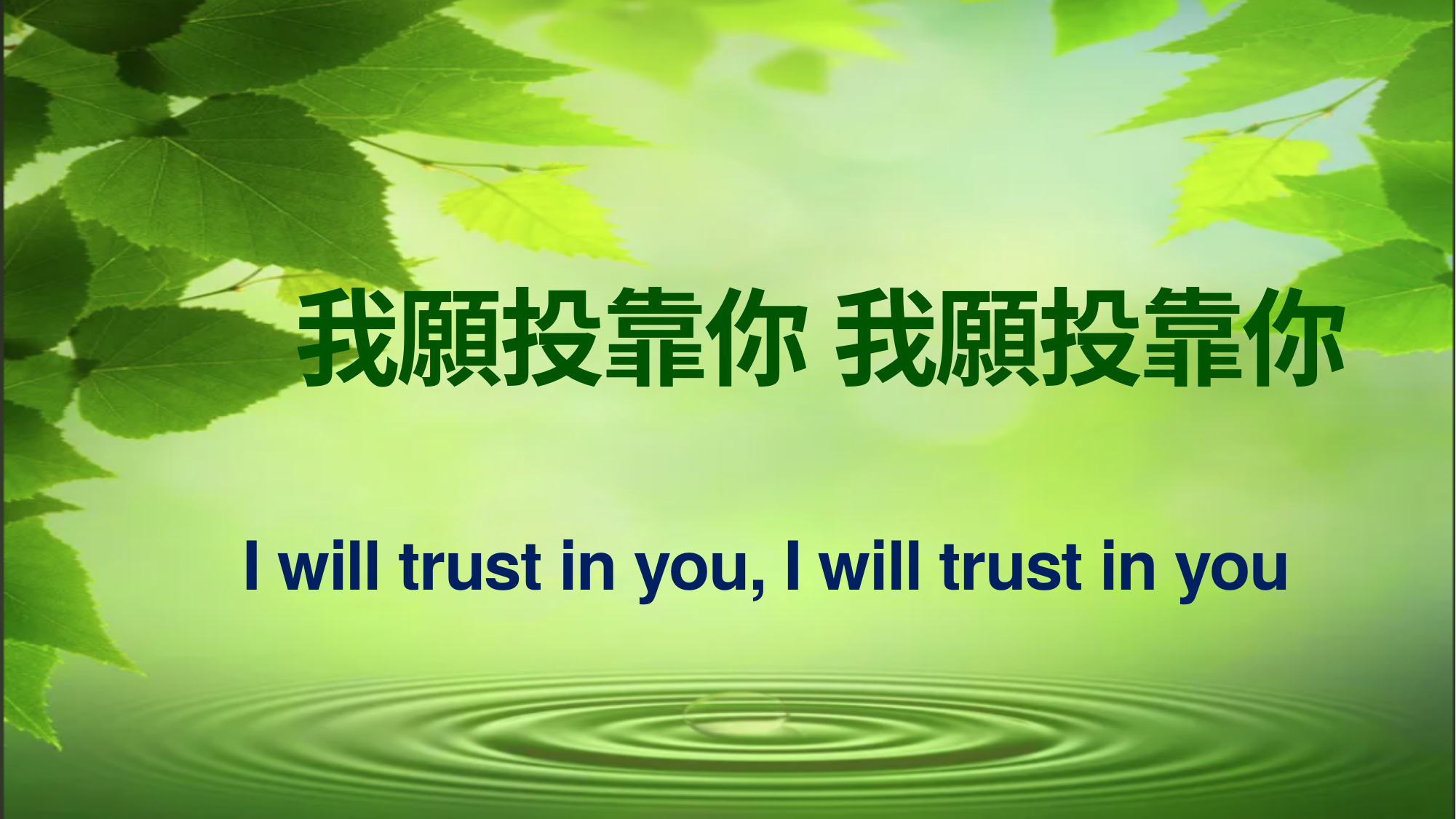

# 我願投靠你 我願投靠你
I will trust in you, I will trust in you